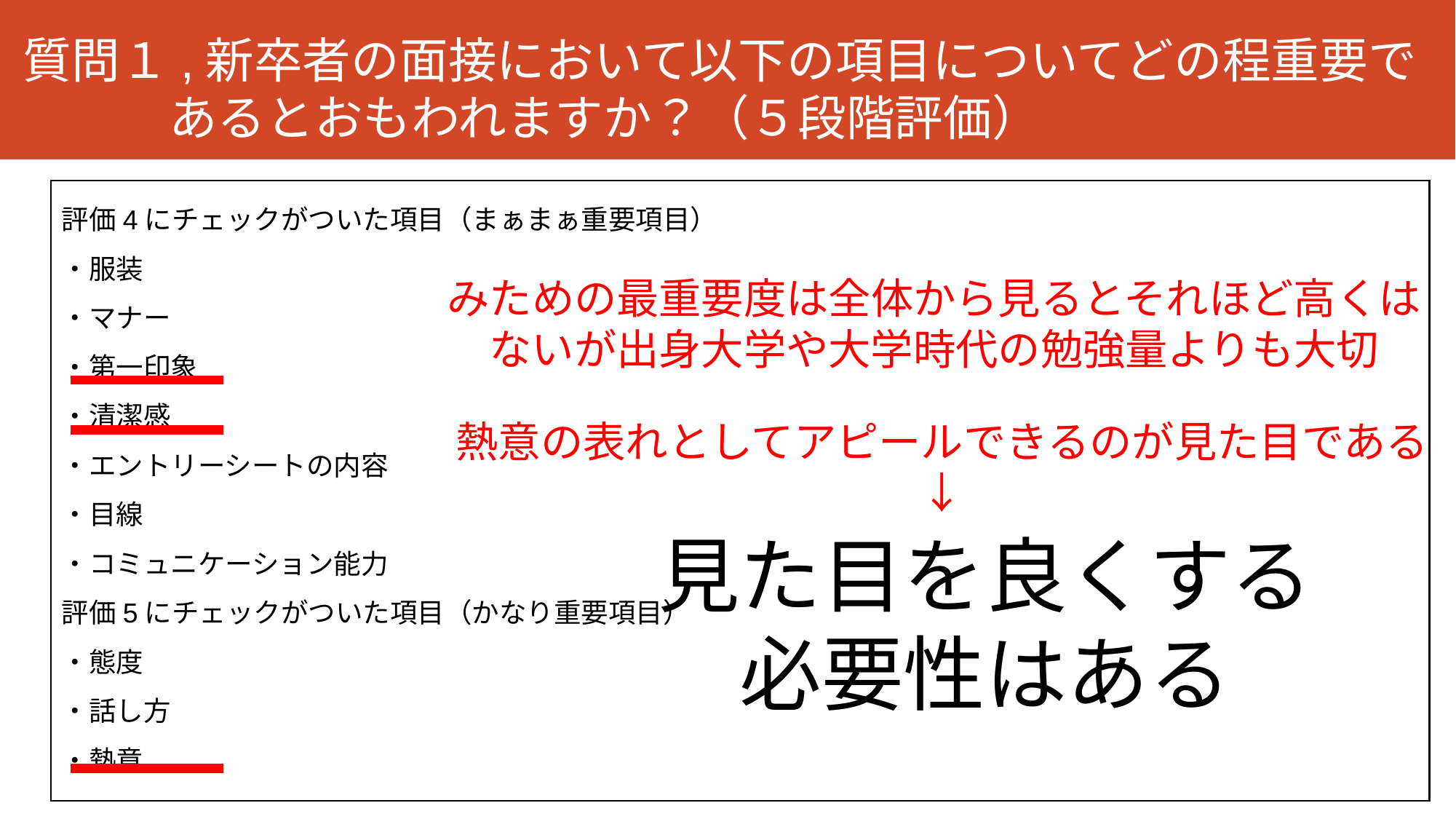

# 質問１,新卒者の面接において以下の項目についてどの程重要で 　　　あるとおもわれますか？（５段階評価）
評価4にチェックがついた項目（まぁまぁ重要項目）
・服装
・マナー
・第一印象
・清潔感
・エントリーシートの内容
・目線
・コミュニケーション能力
評価5にチェックがついた項目（かなり重要項目）
・態度
・話し方
・熱意
みための最重要度は全体から見るとそれほど高くは
ないが出身大学や大学時代の勉強量よりも大切
熱意の表れとしてアピールできるのが見た目である
↓
見た目を良くする必要性はある
19